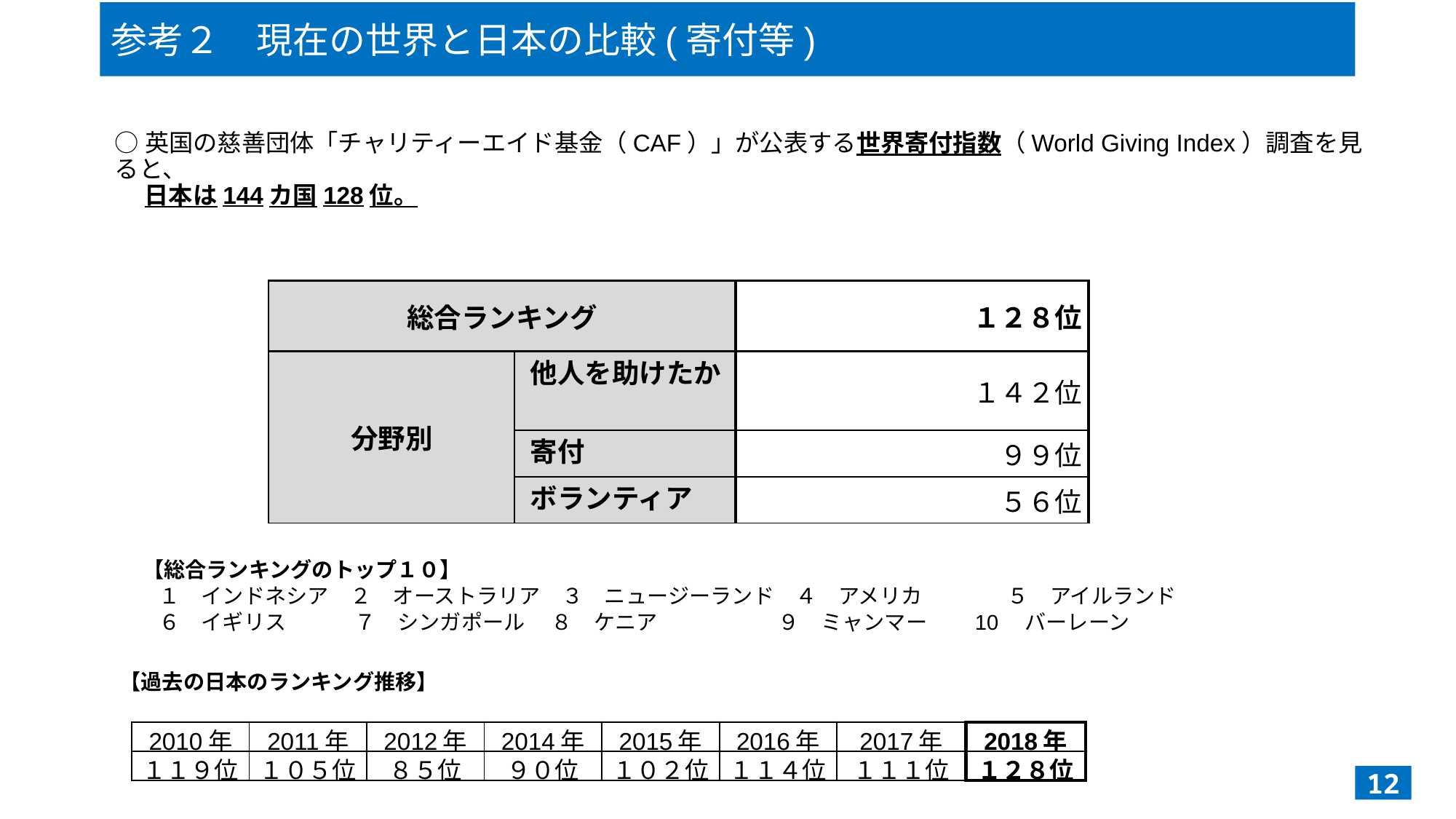

参考２　現在の世界と日本の比較(寄付等)
○英国の慈善団体「チャリティーエイド基金（CAF）」が公表する世界寄付指数（World Giving Index）調査を見ると、
　 日本は144カ国128位。
| 総合ランキング |  | １２８位 |
| --- | --- | --- |
| 分野別 | 他人を助けたか | １４２位 |
|  | 寄付 | ９９位 |
|  | ボランティア | ５６位 |
【総合ランキングのトップ１０】
１　インドネシア　２　オーストラリア　３　ニュージーランド　４　アメリカ　　　　５　アイルランド
６　イギリス　　 　７　シンガポール　 ８　ケニア　　  　　　 ９　ミャンマー　　10　バーレーン
【過去の日本のランキング推移】
| 2010年 | 2011年 | 2012年 | 2014年 | 2015年 | 2016年 | 2017年 | 2018年 |
| --- | --- | --- | --- | --- | --- | --- | --- |
| １１９位 | １０５位 | ８５位 | ９０位 | １０２位 | １１４位 | １１１位 | １２８位 |
12